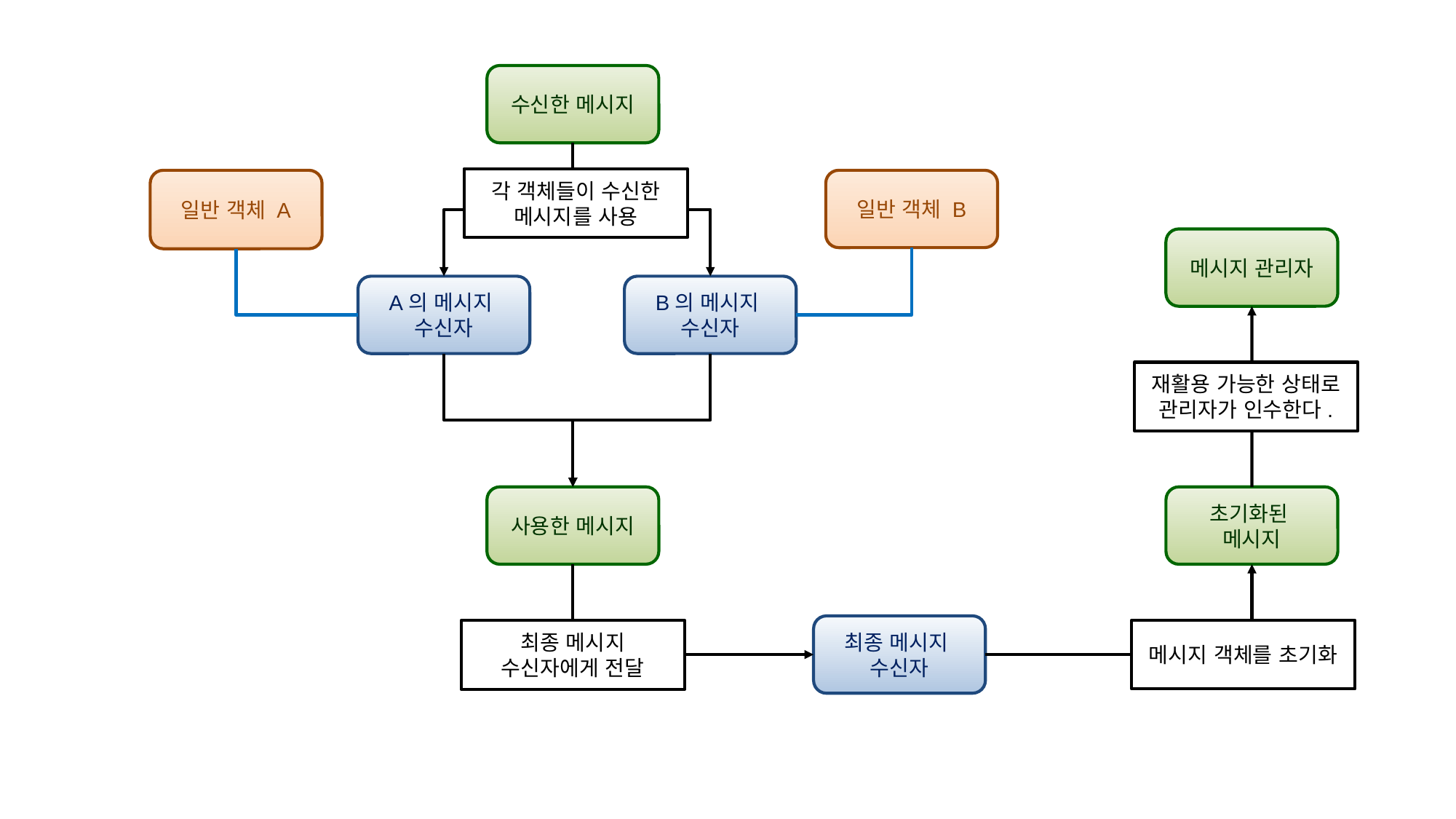

수신한 메시지
각 객체들이 수신한 메시지를 사용
일반 객체 B
일반 객체 A
메시지 관리자
A의 메시지
수신자
B의 메시지
수신자
재활용 가능한 상태로 관리자가 인수한다.
사용한 메시지
초기화된
메시지
최종 메시지
수신자
메시지 객체를 초기화
최종 메시지 수신자에게 전달